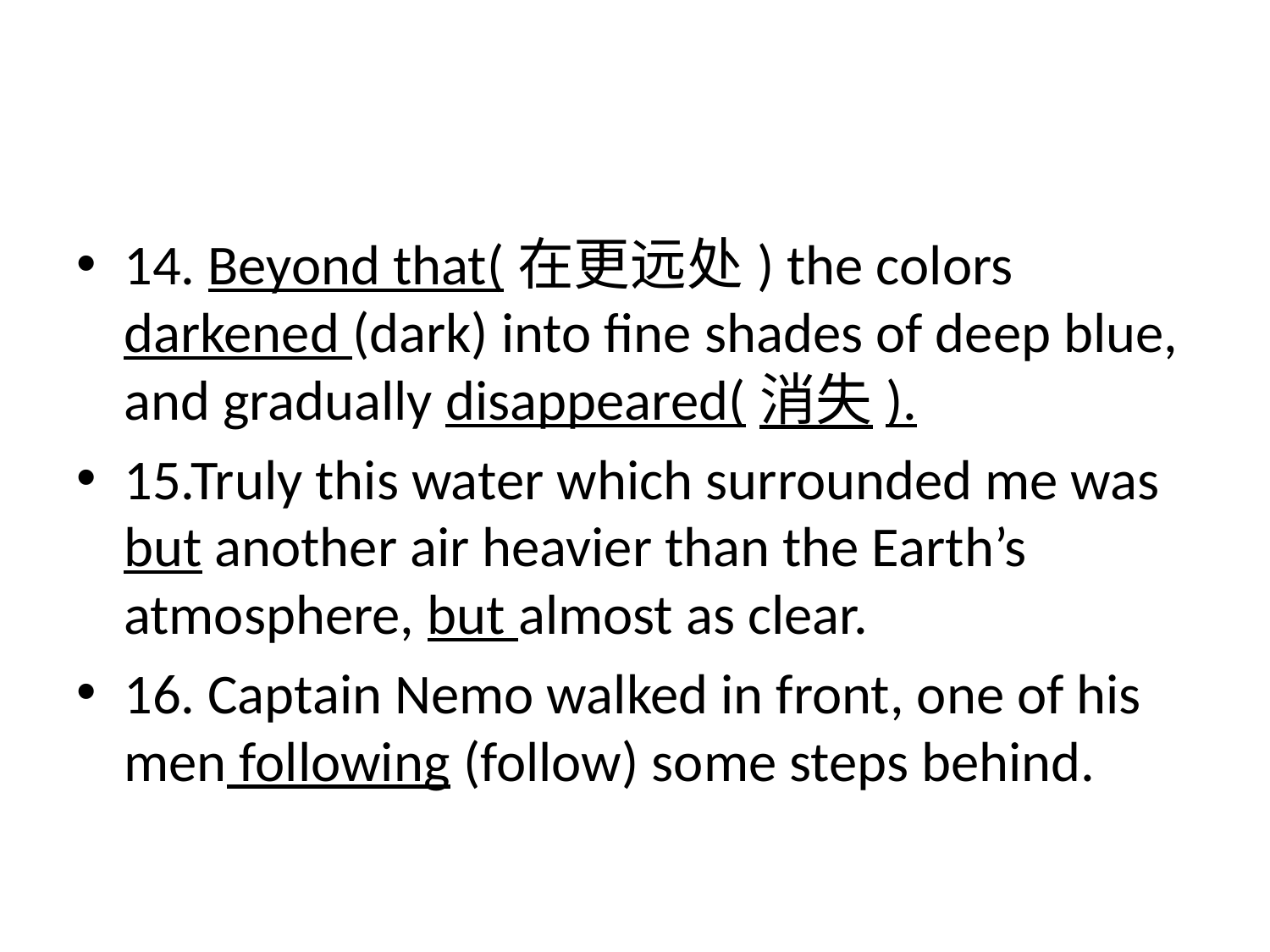

#
14. Beyond that(在更远处) the colors darkened (dark) into fine shades of deep blue, and gradually disappeared(消失).
15.Truly this water which surrounded me was but another air heavier than the Earth’s atmosphere, but almost as clear.
16. Captain Nemo walked in front, one of his men following (follow) some steps behind.